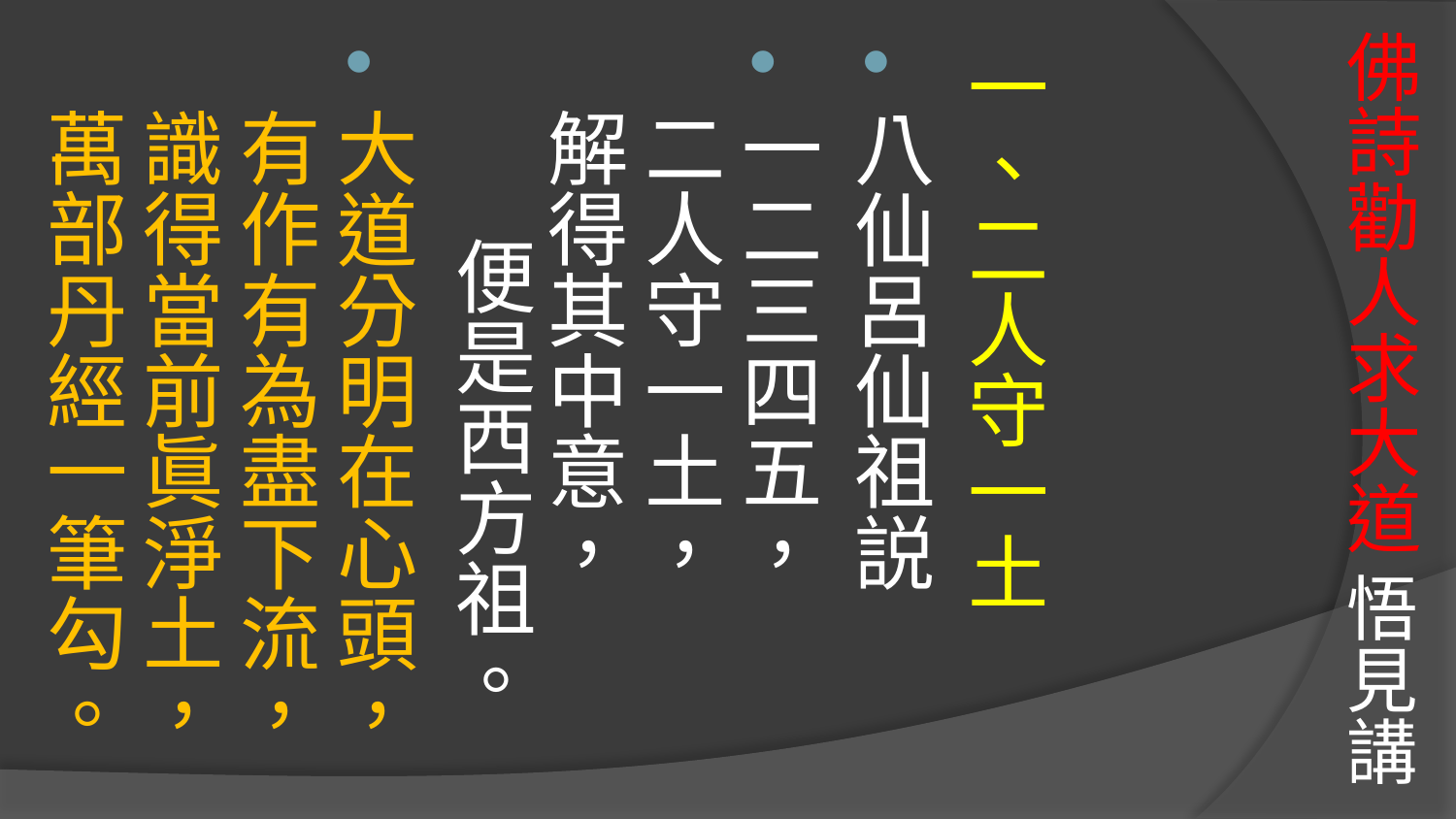

# 佛詩勸人求大道 悟見講
一、二人守一土
八仙呂仙祖説
一二三四五，           二人守一土，
解得其中意，                  便是西方祖。
大道分明在心頭，有作有為盡下流，
識得當前眞淨土，萬部丹經一筆勾。